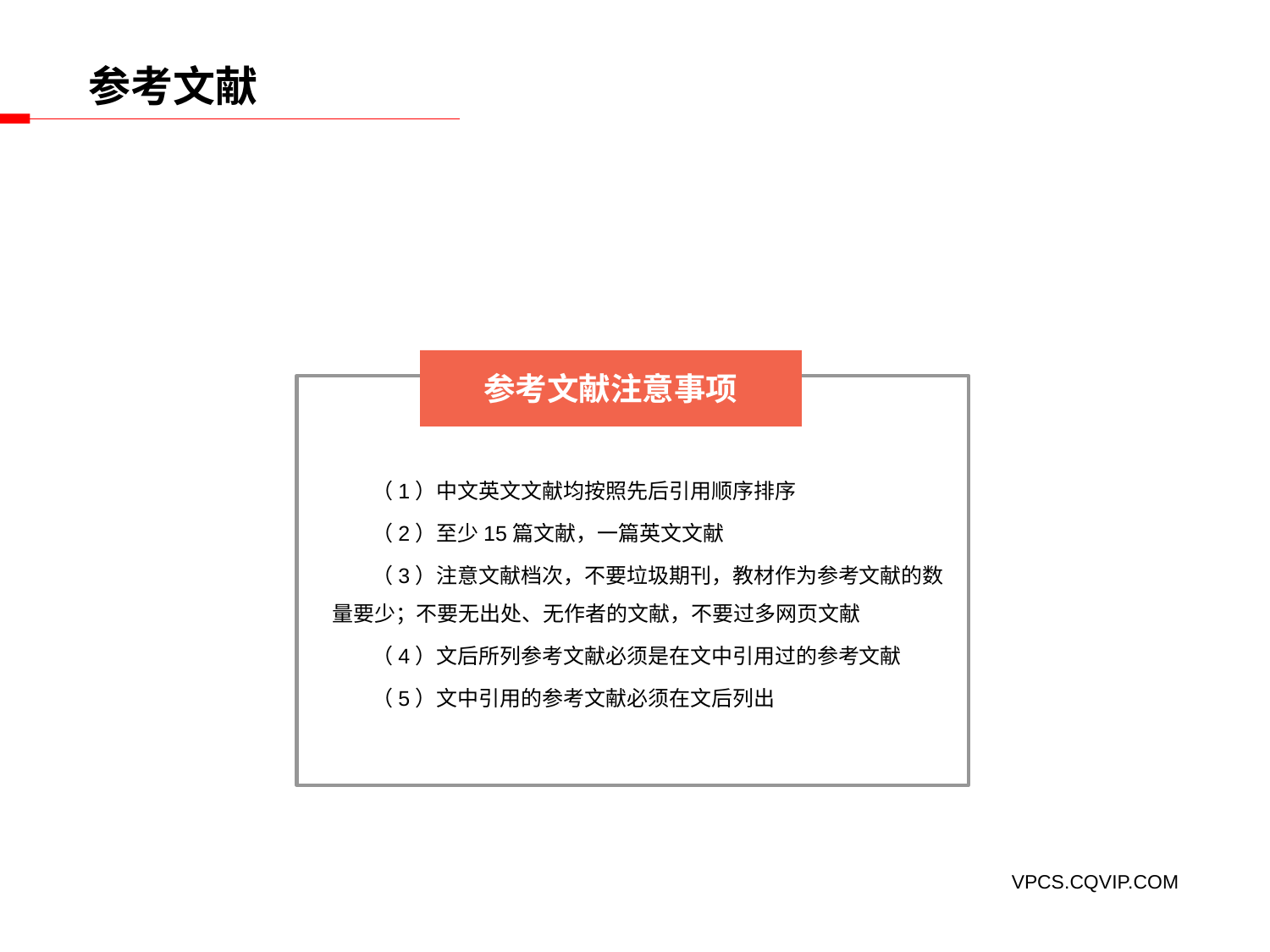

参考文献

参考文献注意事项

（1）中文英文文献均按照先后引用顺序排序
（2）至少15篇文献，一篇英文文献
（3）注意文献档次，不要垃圾期刊，教材作为参考文献的数量要少；不要无出处、无作者的文献，不要过多网页文献
（4）文后所列参考文献必须是在文中引用过的参考文献
（5）文中引用的参考文献必须在文后列出
VPCS.CQVIP.COM